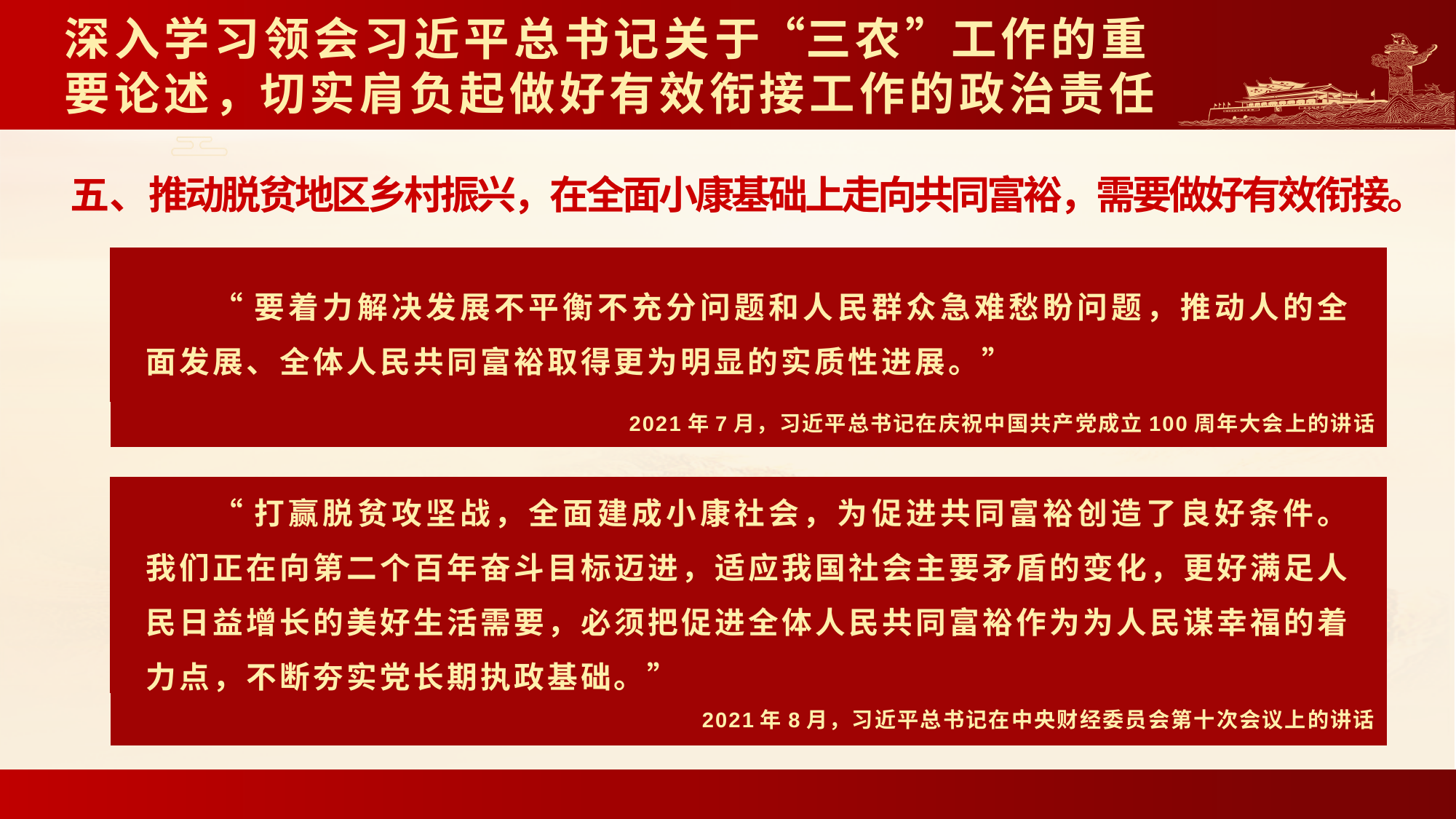

# 深入学习领会习近平总书记关于“三农”工作的重要论述，切实肩负起做好有效衔接工作的政治责任
五、推动脱贫地区乡村振兴，在全面小康基础上走向共同富裕，需要做好有效衔接。
“要着力解决发展不平衡不充分问题和人民群众急难愁盼问题，推动人的全面发展、全体人民共同富裕取得更为明显的实质性进展。”
2021年7月，习近平总书记在庆祝中国共产党成立100周年大会上的讲话
“打赢脱贫攻坚战，全面建成小康社会，为促进共同富裕创造了良好条件。我们正在向第二个百年奋斗目标迈进，适应我国社会主要矛盾的变化，更好满足人民日益增长的美好生活需要，必须把促进全体人民共同富裕作为为人民谋幸福的着力点，不断夯实党长期执政基础。”
2021年8月，习近平总书记在中央财经委员会第十次会议上的讲话